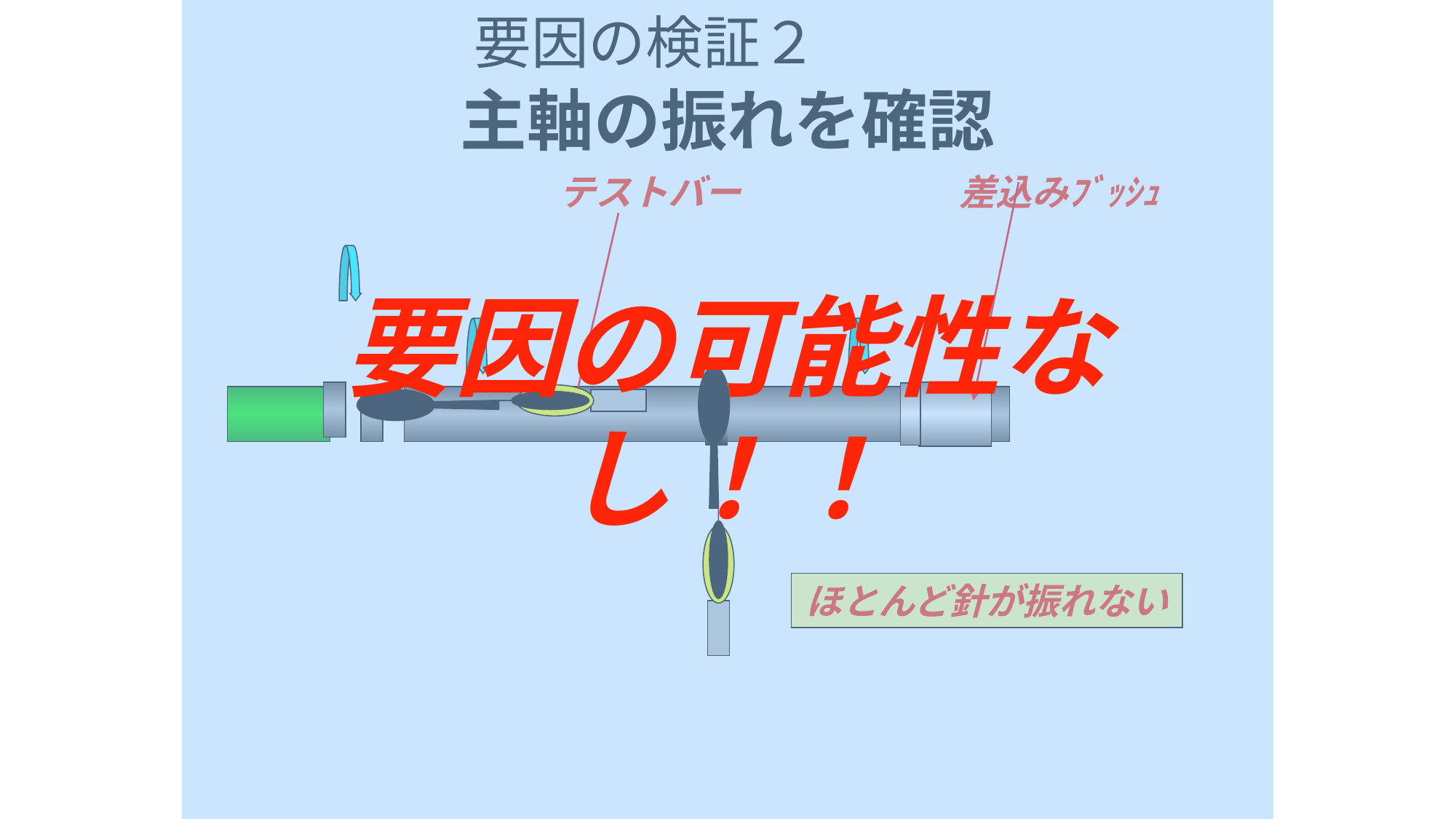

要因の可能性なし！！
# 要因の検証２
主軸の振れを確認
テストバー

差込みﾌﾞｯｼｭ

ほとんど針が振れない